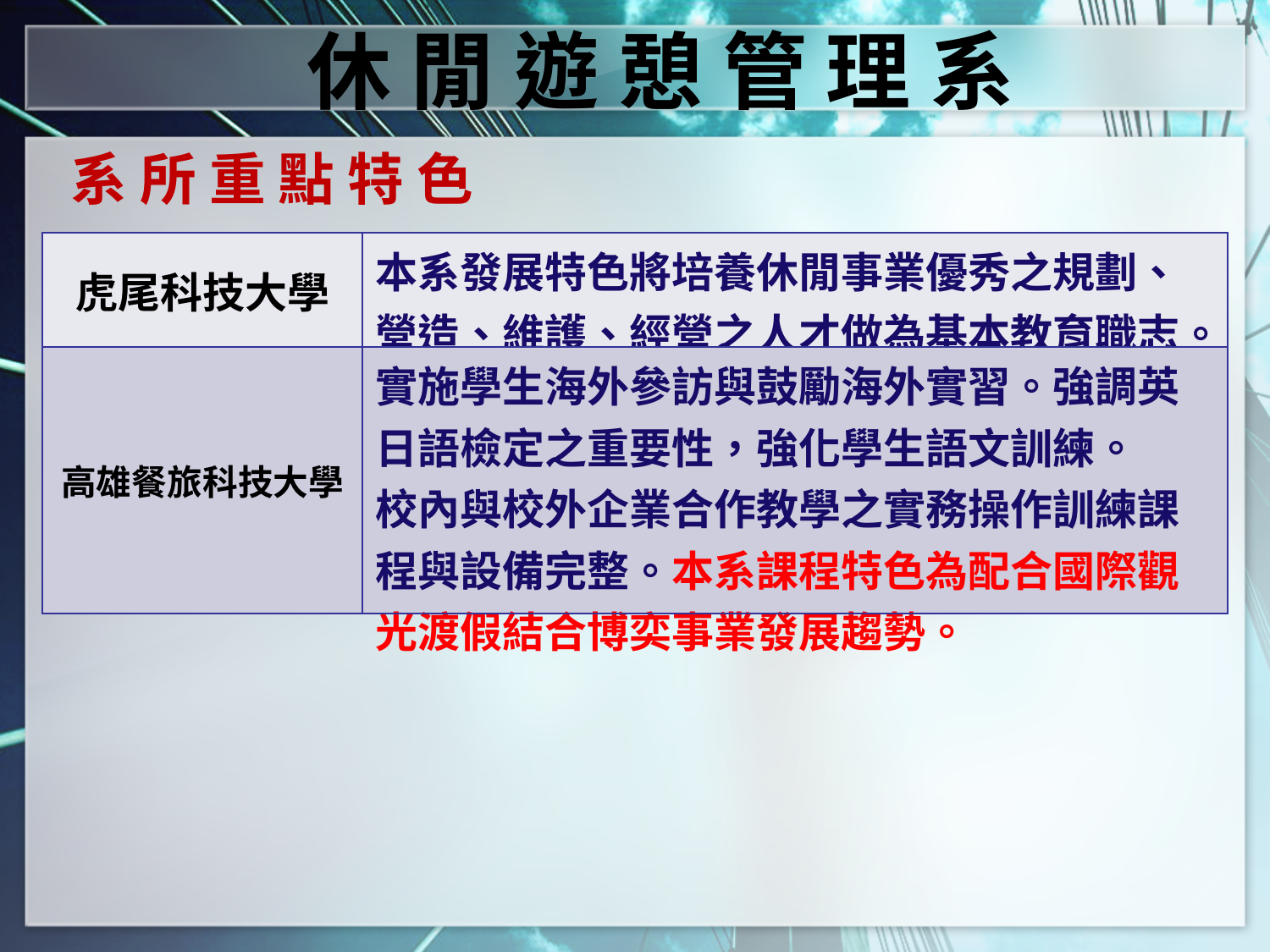

休 閒 遊 憩 管 理 系
系 所 重 點 特 色
| 虎尾科技大學 | 本系發展特色將培養休閒事業優秀之規劃、營造、維護、經營之人才做為基本教育職志。 |
| --- | --- |
| 高雄餐旅科技大學 | 實施學生海外參訪與鼓勵海外實習。強調英日語檢定之重要性，強化學生語文訓練。 校內與校外企業合作教學之實務操作訓練課程與設備完整。本系課程特色為配合國際觀光渡假結合博奕事業發展趨勢。 |